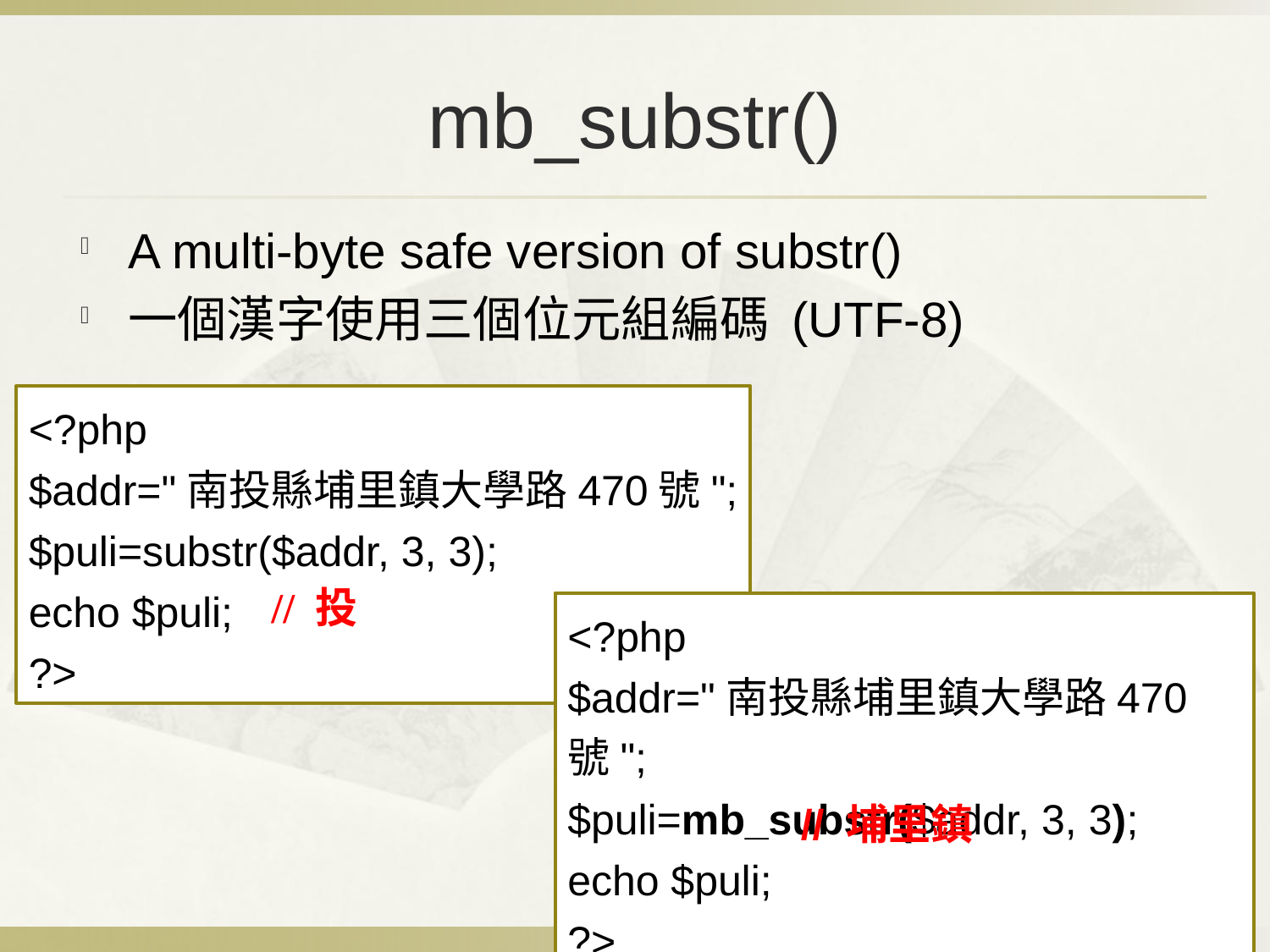

# mb_substr()
A multi-byte safe version of substr()
一個漢字使用三個位元組編碼 (UTF-8)
<?php
$addr="南投縣埔里鎮大學路470號";
$puli=substr($addr, 3, 3);
echo $puli;
?>
// 投
<?php
$addr="南投縣埔里鎮大學路470號";
$puli=mb_substr($addr, 3, 3);
echo $puli;
?>
// 埔里鎮